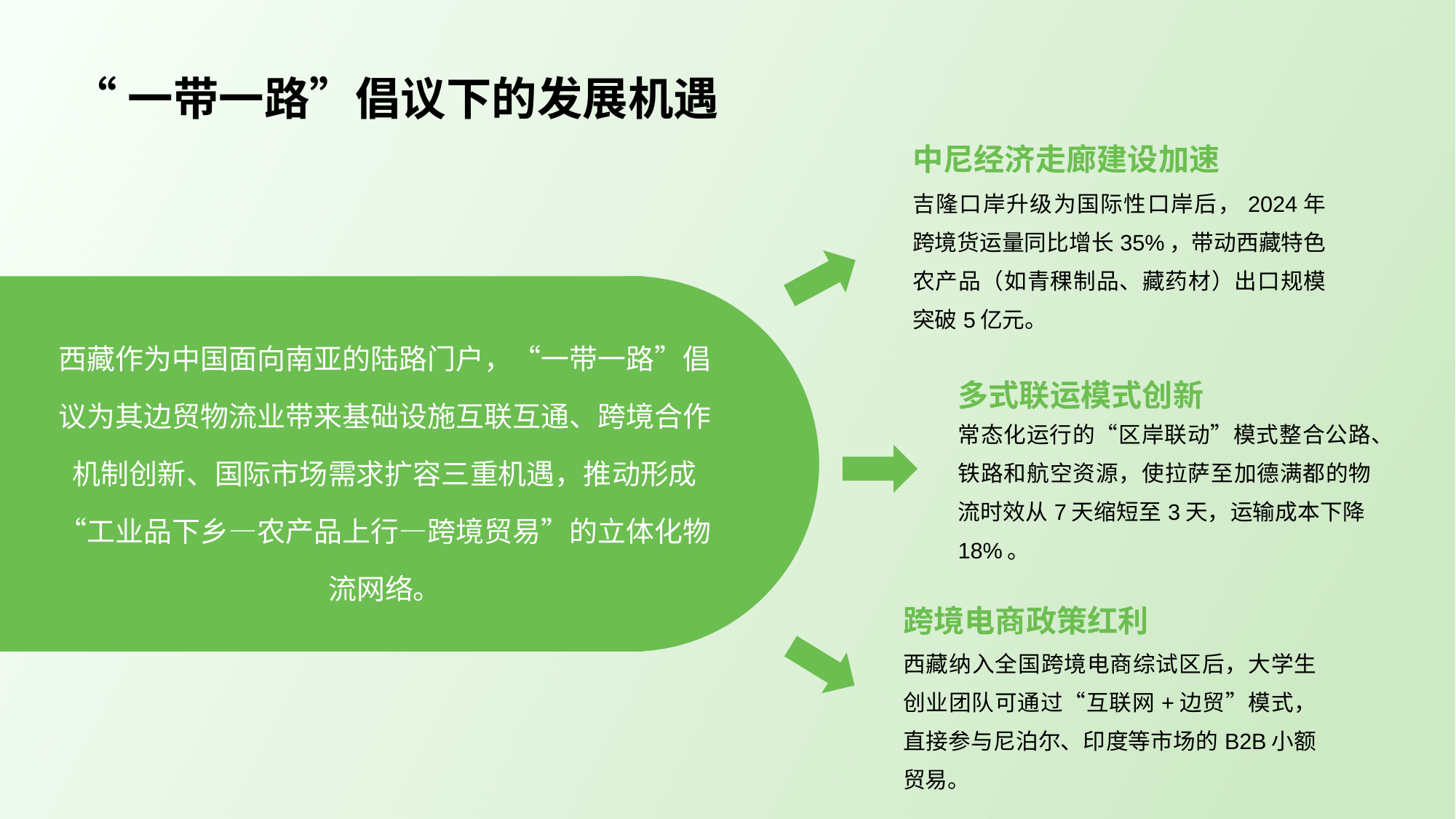

“一带一路”倡议下的发展机遇
中尼经济走廊建设加速
吉隆口岸升级为国际性口岸后，2024年跨境货运量同比增长35%，带动西藏特色农产品（如青稞制品、藏药材）出口规模突破5亿元。

西藏作为中国面向南亚的陆路门户，“一带一路”倡议为其边贸物流业带来基础设施互联互通、跨境合作机制创新、国际市场需求扩容三重机遇，推动形成“工业品下乡—农产品上行—跨境贸易”的立体化物流网络。
多式联运模式创新
常态化运行的“区岸联动”模式整合公路、铁路和航空资源，使拉萨至加德满都的物流时效从7天缩短至3天，运输成本下降18%。

跨境电商政策红利
西藏纳入全国跨境电商综试区后，大学生创业团队可通过“互联网+边贸”模式，直接参与尼泊尔、印度等市场的B2B小额贸易。